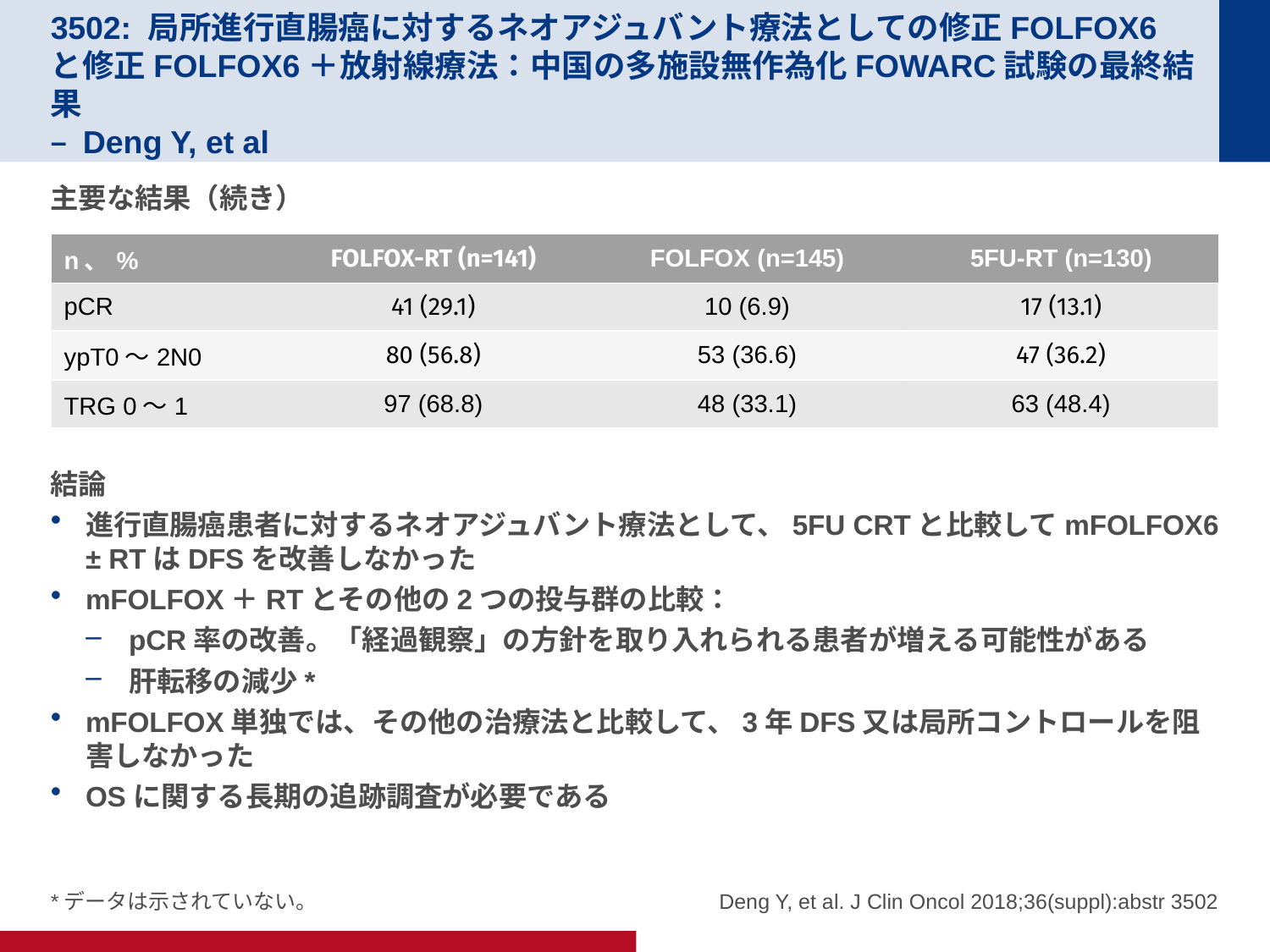

# 3502: 局所進行直腸癌に対するネオアジュバント療法としての修正FOLFOX6と修正FOLFOX6＋放射線療法：中国の多施設無作為化FOWARC試験の最終結果 – Deng Y, et al
主要な結果（続き）

結論
進行直腸癌患者に対するネオアジュバント療法として、5FU CRTと比較してmFOLFOX6 ± RTはDFSを改善しなかった
mFOLFOX＋RTとその他の2つの投与群の比較：
pCR率の改善。「経過観察」の方針を取り入れられる患者が増える可能性がある
肝転移の減少*
mFOLFOX単独では、その他の治療法と比較して、3年DFS又は局所コントロールを阻害しなかった
OSに関する長期の追跡調査が必要である
| n、% | FOLFOX-RT (n=141) | FOLFOX (n=145) | 5FU-RT (n=130) |
| --- | --- | --- | --- |
| pCR | 41 (29.1) | 10 (6.9) | 17 (13.1) |
| ypT0～2N0 | 80 (56.8) | 53 (36.6) | 47 (36.2) |
| TRG 0～1 | 97 (68.8) | 48 (33.1) | 63 (48.4) |
Deng Y, et al. J Clin Oncol 2018;36(suppl):abstr 3502
*データは示されていない。